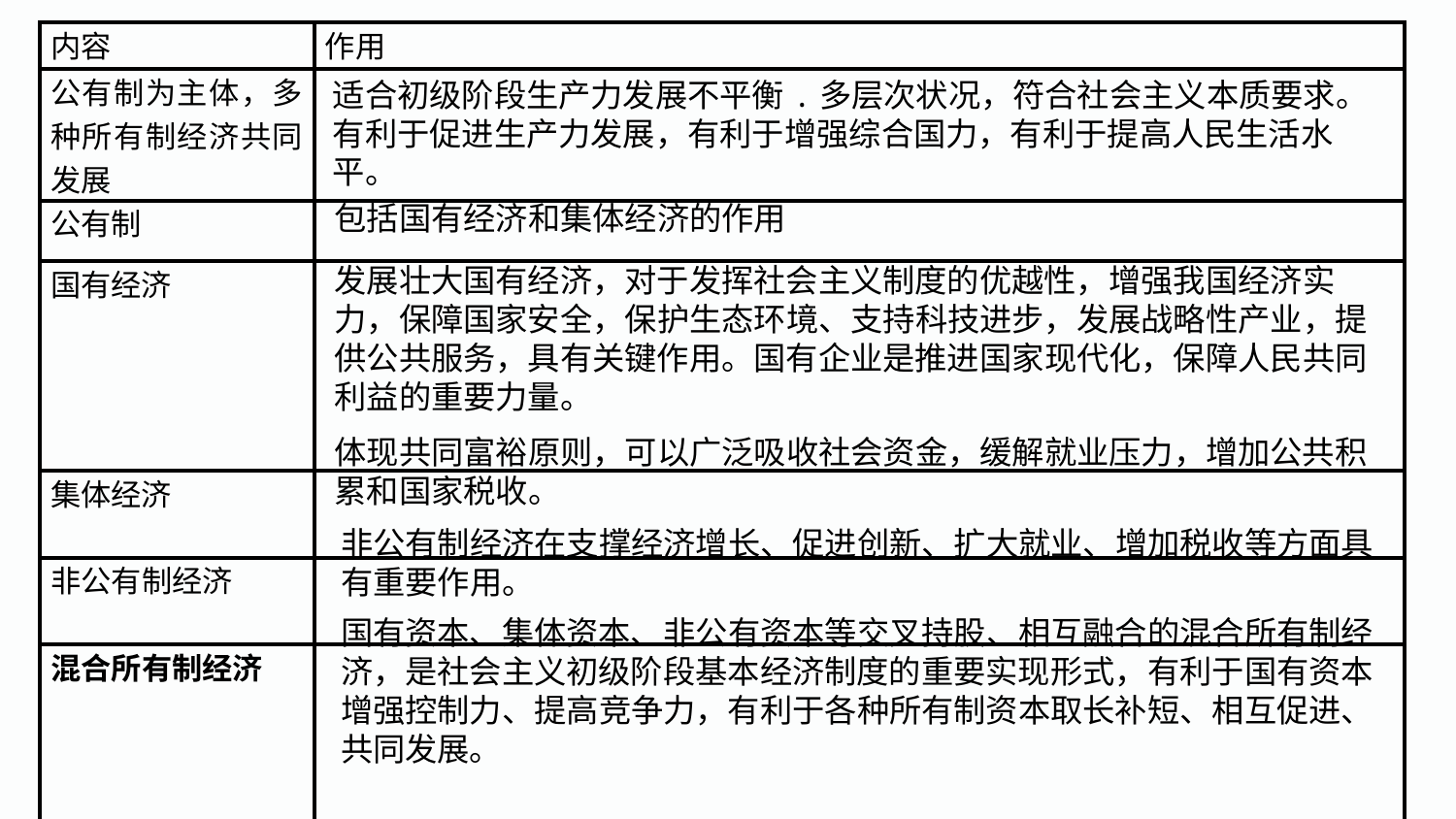

| 内容 | 作用 |
| --- | --- |
| 公有制为主体，多种所有制经济共同发展 |  |
| 公有制 |  |
| 国有经济 |  |
| 集体经济 |  |
| 非公有制经济 |  |
| 混合所有制经济 |  |
适合初级阶段生产力发展不平衡.多层次状况，符合社会主义本质要求。有利于促进生产力发展，有利于增强综合国力，有利于提高人民生活水平。
包括国有经济和集体经济的作用
发展壮大国有经济，对于发挥社会主义制度的优越性，增强我国经济实力，保障国家安全，保护生态环境、支持科技进步，发展战略性产业，提供公共服务，具有关键作用。国有企业是推进国家现代化，保障人民共同利益的重要力量。
体现共同富裕原则，可以广泛吸收社会资金，缓解就业压力，增加公共积累和国家税收。
非公有制经济在支撑经济增长、促进创新、扩大就业、增加税收等方面具有重要作用。
国有资本、集体资本、非公有资本等交叉持股、相互融合的混合所有制经济，是社会主义初级阶段基本经济制度的重要实现形式，有利于国有资本增强控制力、提高竞争力，有利于各种所有制资本取长补短、相互促进、共同发展。